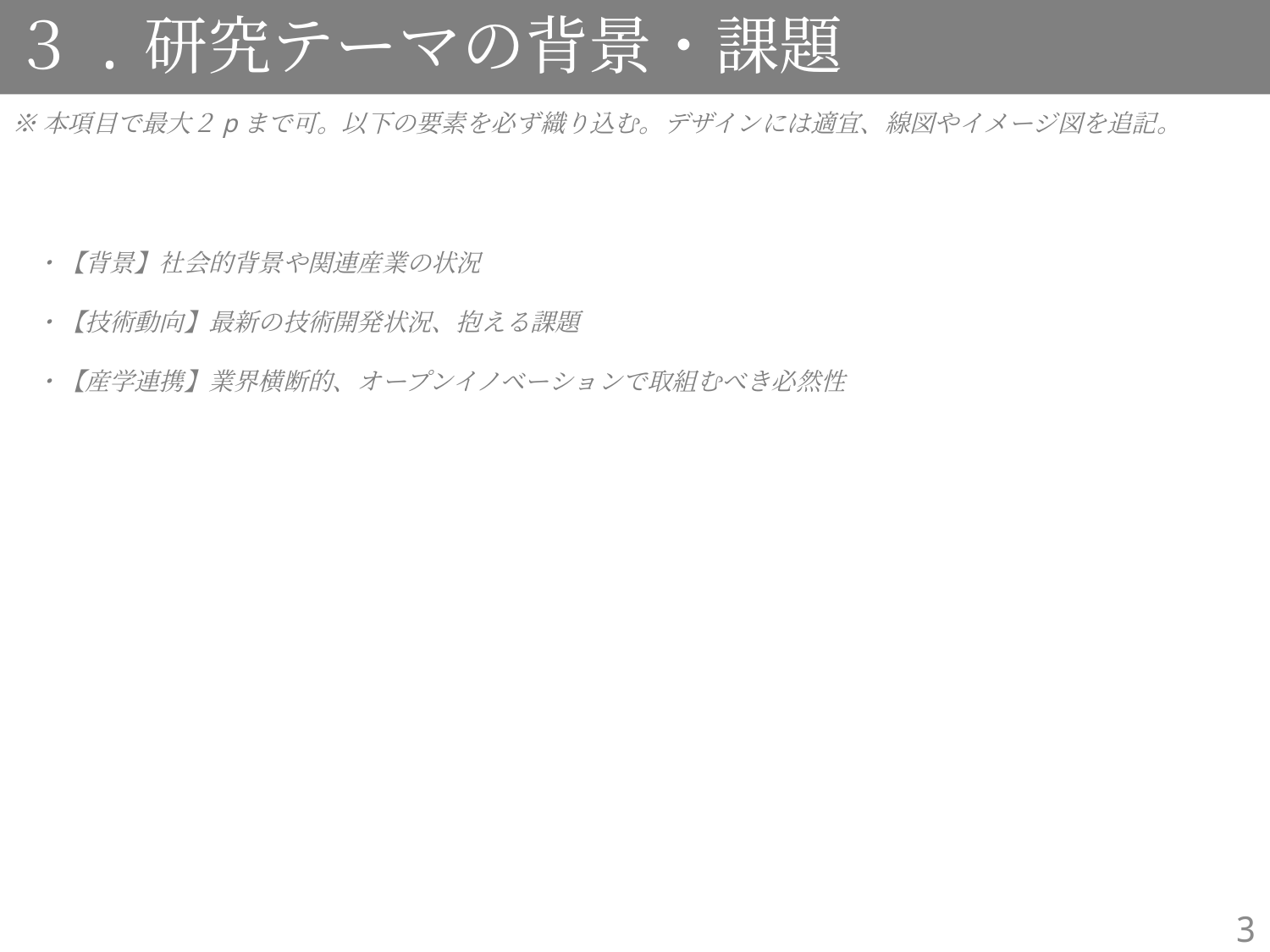

３.研究テーマの背景・課題
※本項目で最大２pまで可。以下の要素を必ず織り込む。デザインには適宜、線図やイメージ図を追記。

　・【背景】社会的背景や関連産業の状況

　・【技術動向】最新の技術開発状況、抱える課題

　・【産学連携】業界横断的、オープンイノベーションで取組むべき必然性
3